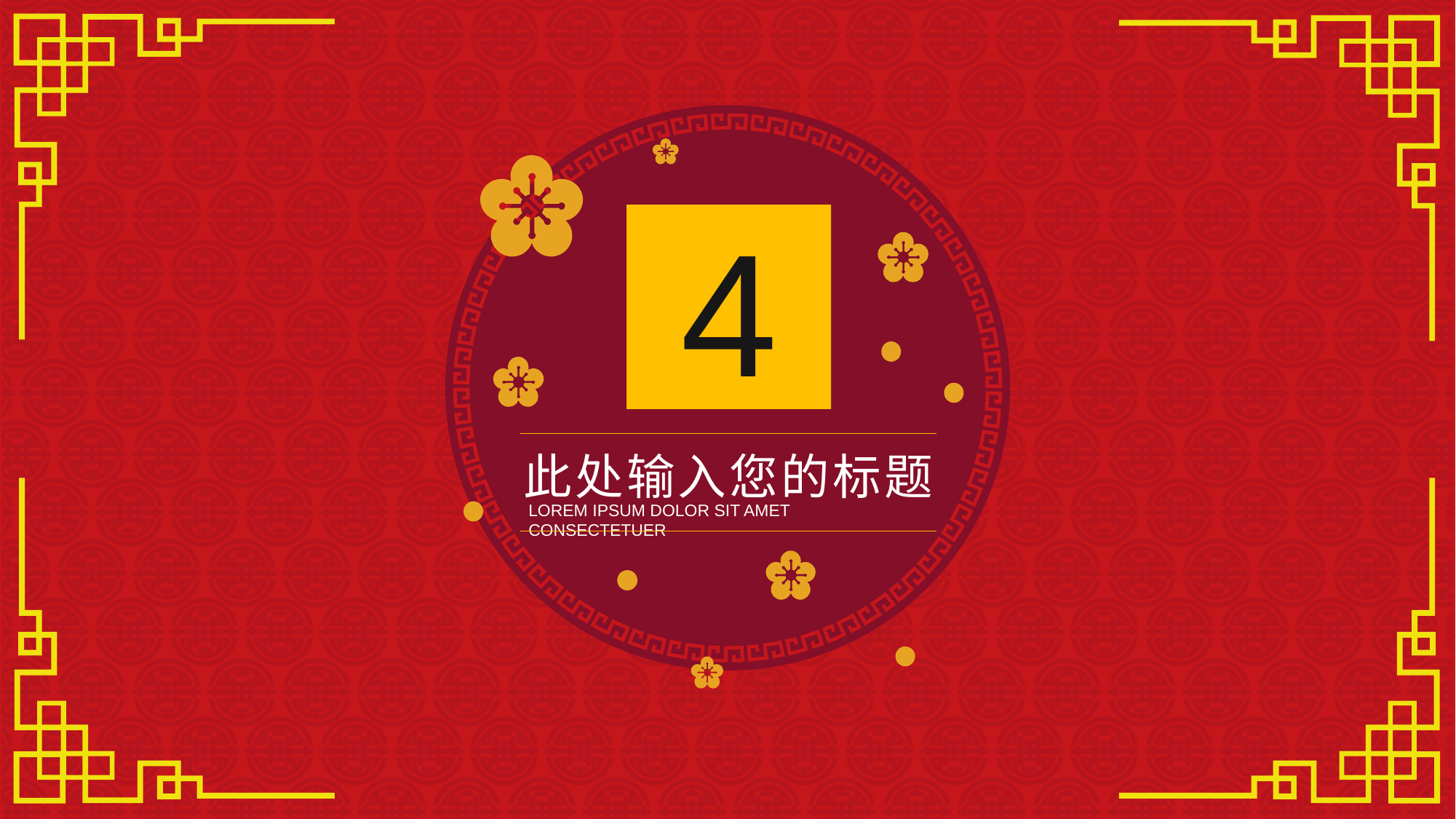

4

此处输入您的标题

LOREM IPSUM DOLOR SIT AMET CONSECTETUER